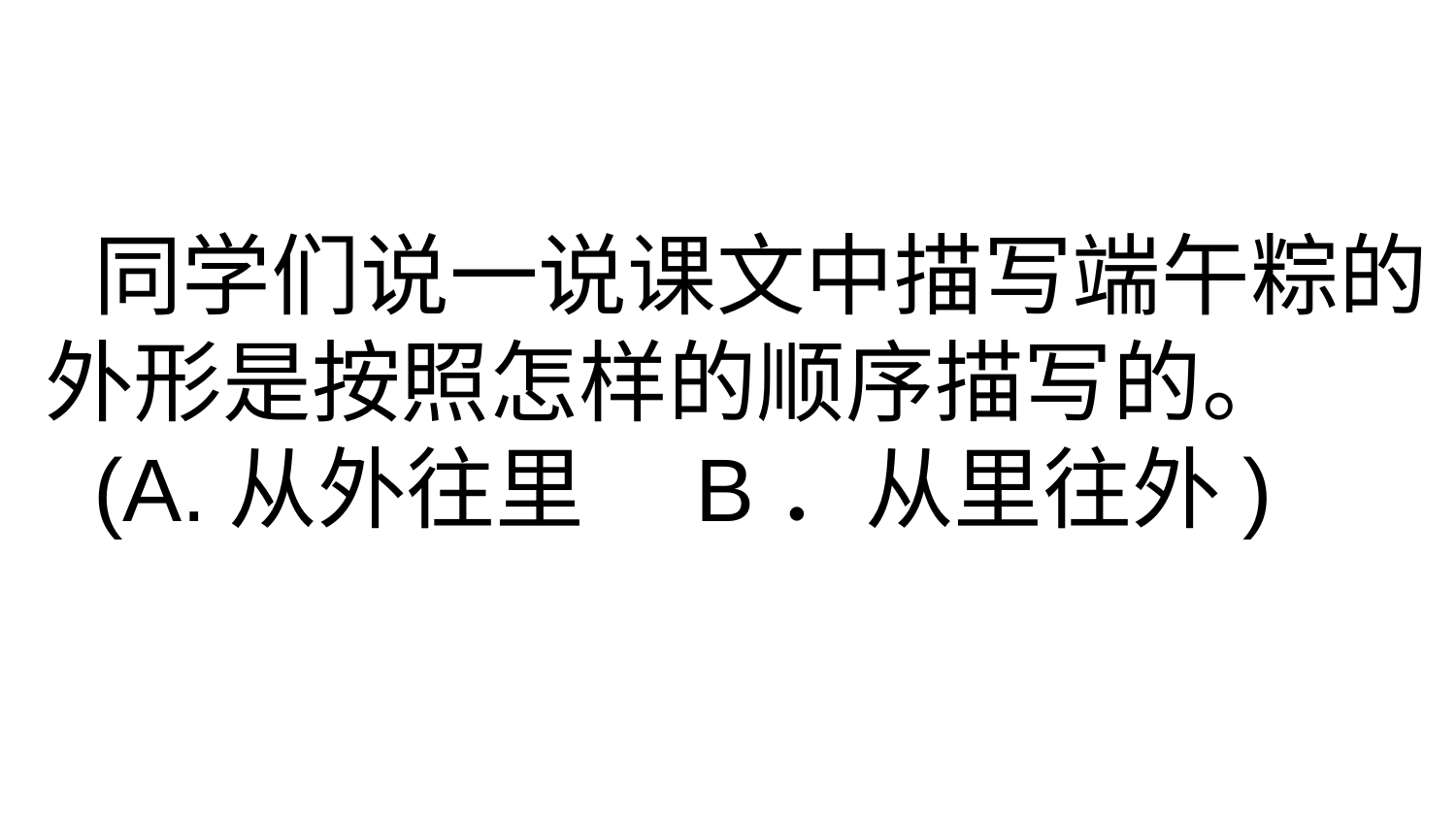

同学们说一说课文中描写端午粽的外形是按照怎样的顺序描写的。
(A.从外往里　B．从里往外)